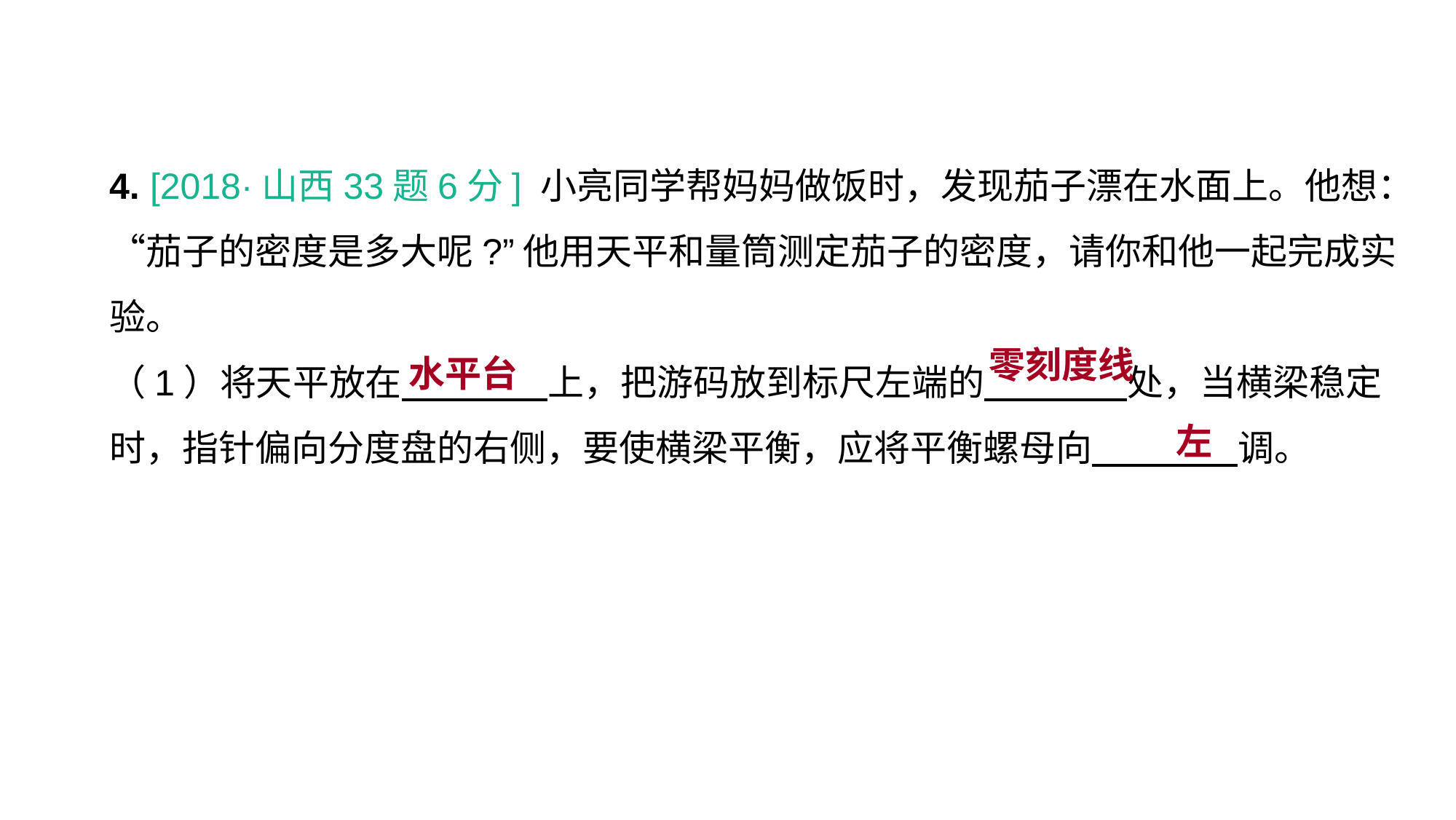

4. [2018·山西33题6分] 小亮同学帮妈妈做饭时，发现茄子漂在水面上。他想：“茄子的密度是多大呢?”他用天平和量筒测定茄子的密度，请你和他一起完成实验。
（1）将天平放在　　　　上，把游码放到标尺左端的　             处，当横梁稳定时，指针偏向分度盘的右侧，要使横梁平衡，应将平衡螺母向　　　　调。
真题回顾 把握考向
零刻度线
水平台
左